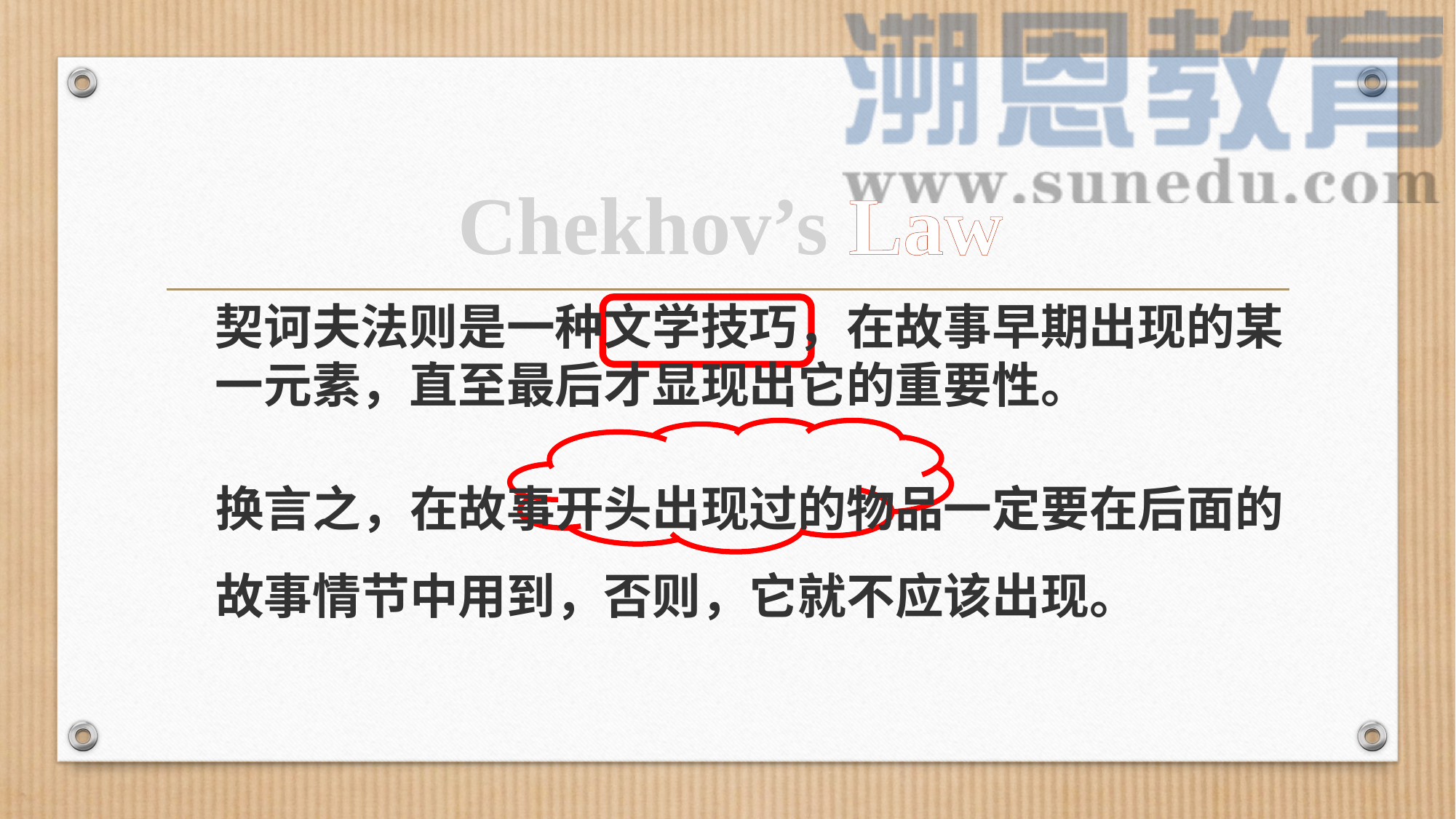

Chekhov’s Law
契诃夫法则是一种文学技巧，在故事早期出现的某一元素，直至最后才显现出它的重要性。

换言之，在故事开头出现过的物品一定要在后面的故事情节中用到，否则，它就不应该出现。